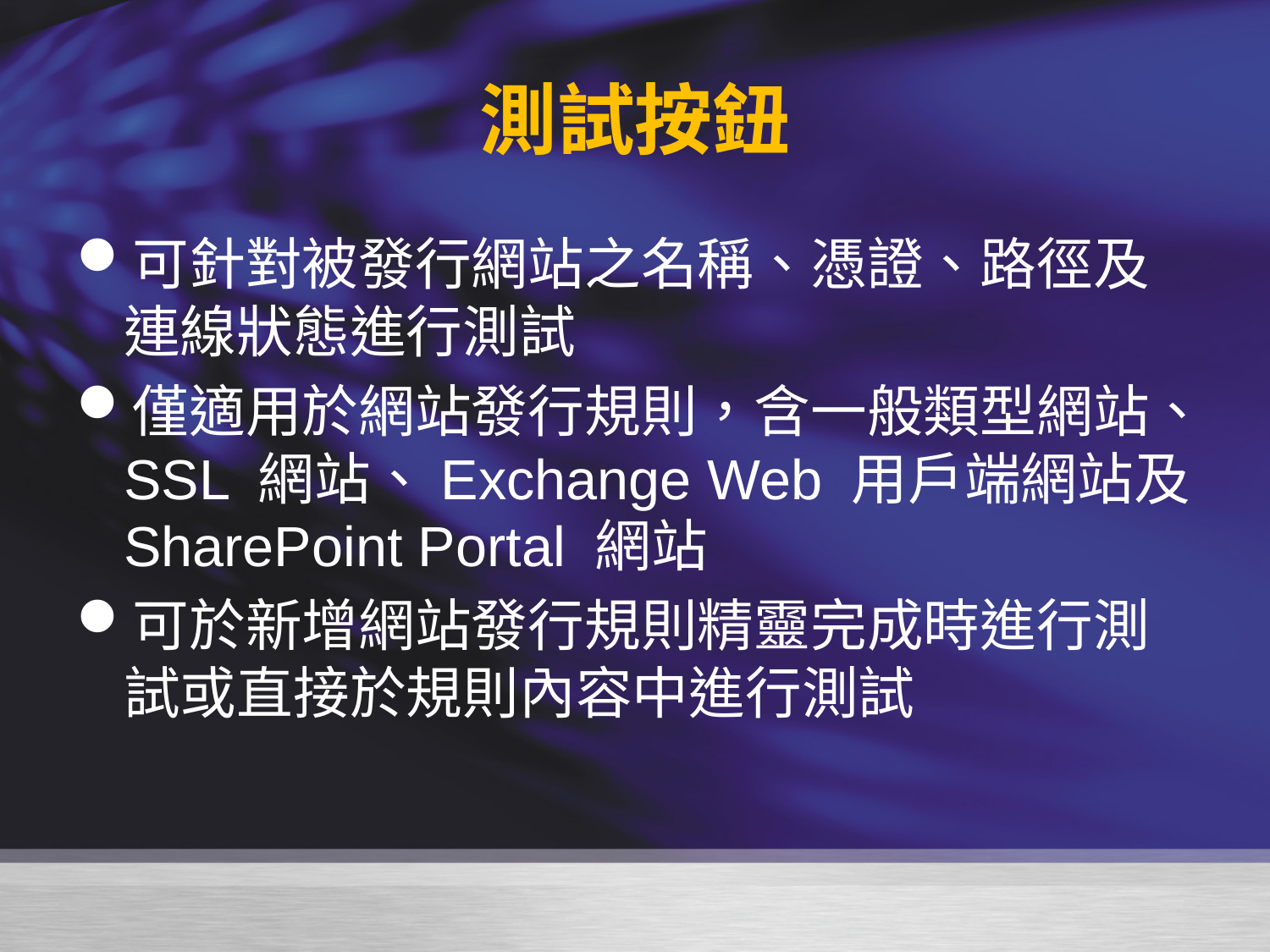

# 測試按鈕
可針對被發行網站之名稱、憑證、路徑及連線狀態進行測試
僅適用於網站發行規則，含一般類型網站、SSL 網站、Exchange Web 用戶端網站及SharePoint Portal 網站
可於新增網站發行規則精靈完成時進行測試或直接於規則內容中進行測試